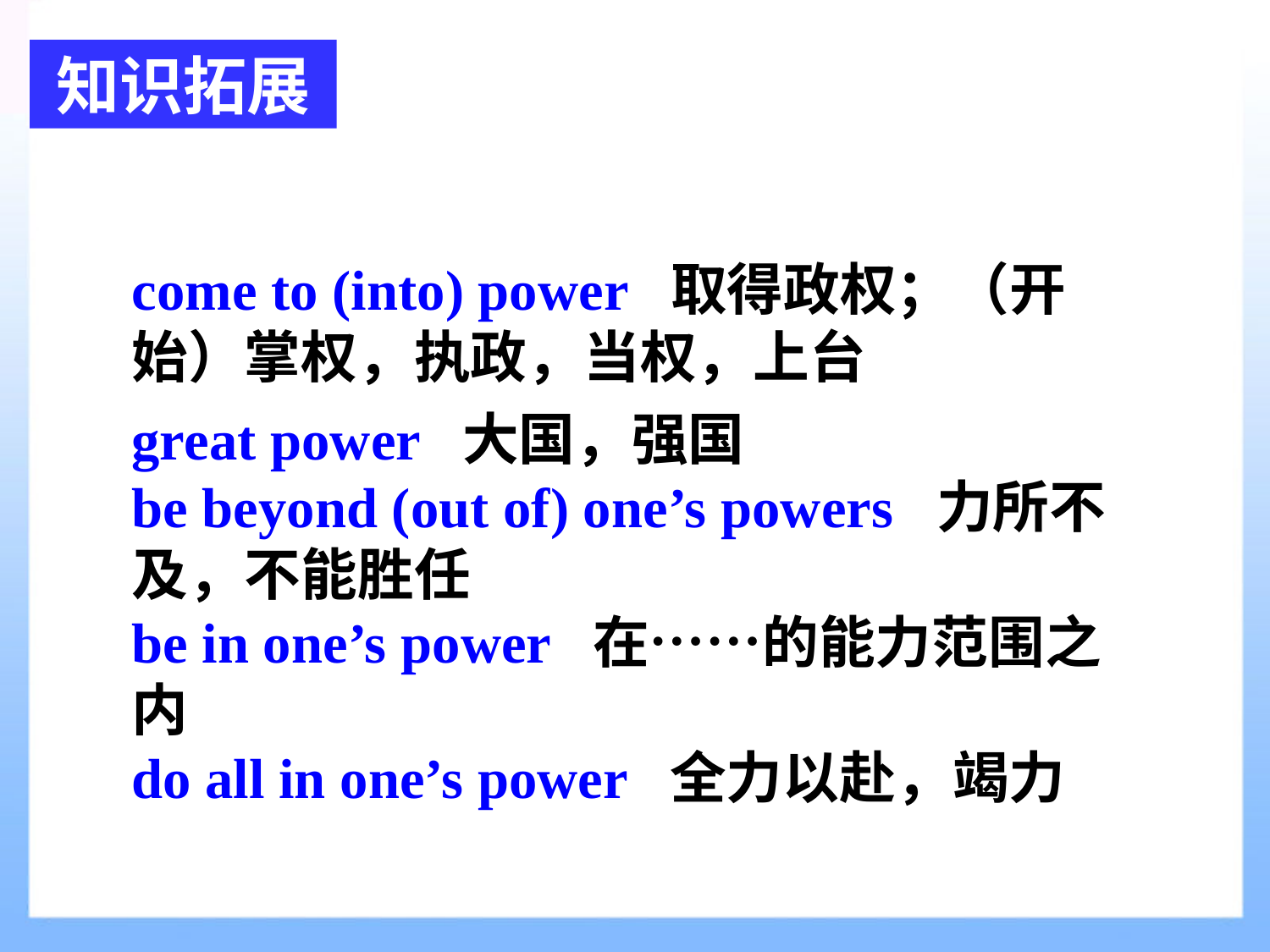

知识拓展
come to (into) power  取得政权；（开始）掌权，执政，当权，上台
great power  大国，强国
be beyond (out of) one’s powers  力所不及，不能胜任
be in one’s power  在……的能力范围之内
do all in one’s power  全力以赴，竭力